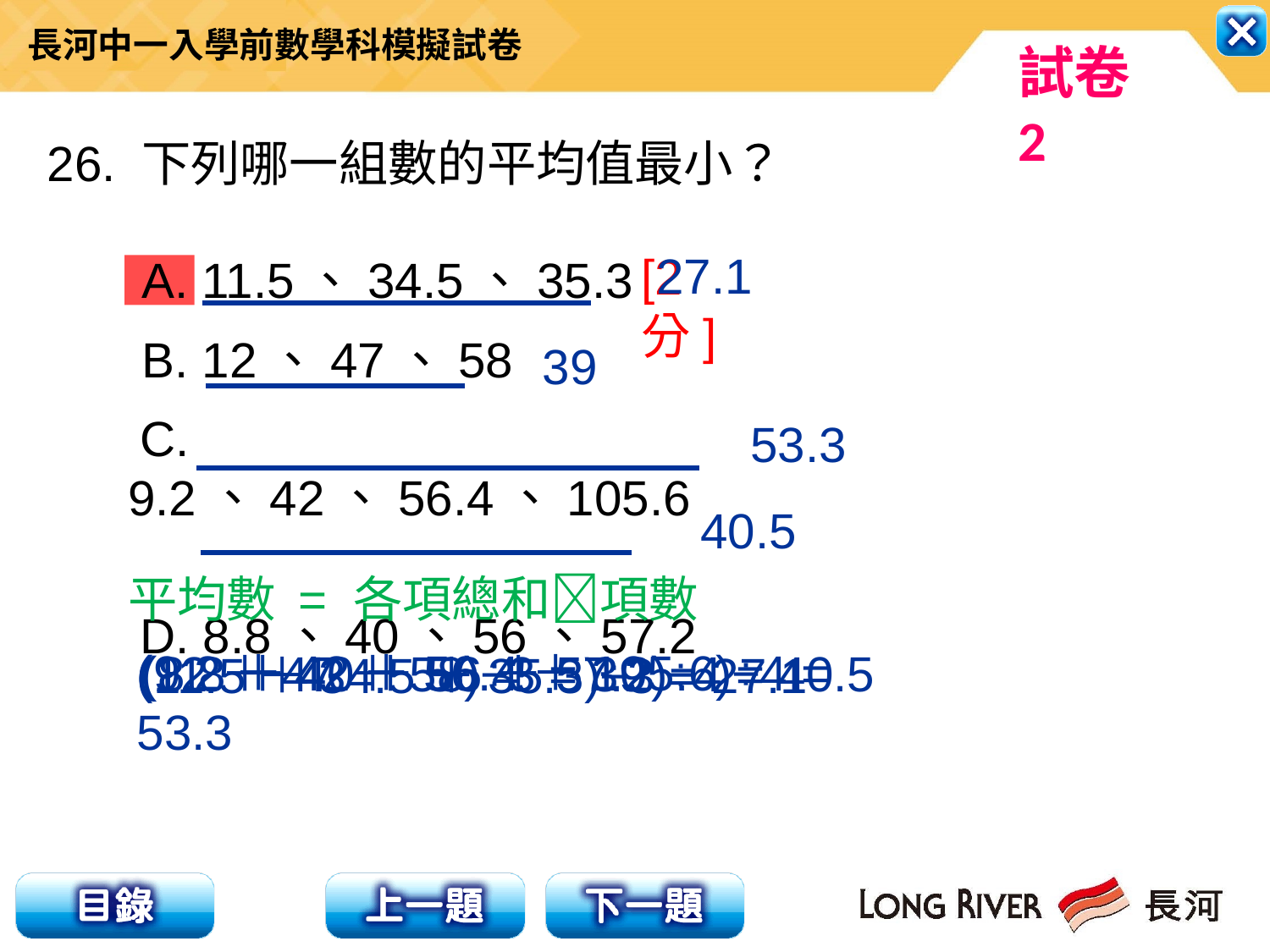

26. 下列哪一組數的平均值最小？
27.1
[2分]
 A. 11.5、34.5、35.3
 B. 12、47、58
 C. 9.2、42、56.4、105.6
 D. 8.8、40、56、57.2

39
53.3
40.5
平均數 = 各項總和÷項數
(9.2＋42＋56.4＋105.6)÷4 = 53.3
(8.8＋40＋56＋57.2)÷4 = 40.5
(12＋47＋58)÷3 = 39
(11.5＋34.5＋35.3)÷3 = 27.1